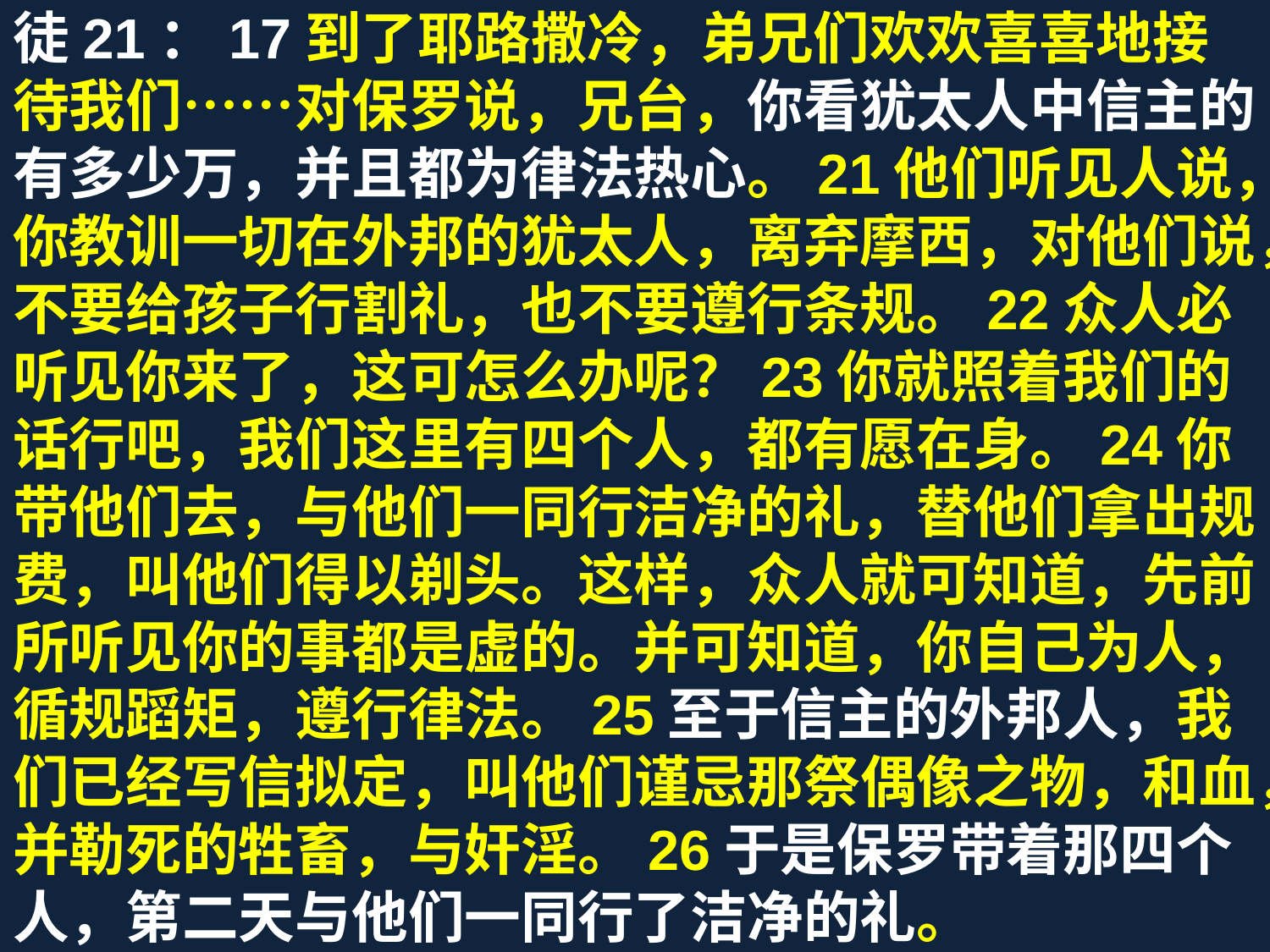

徒21：17到了耶路撒冷，弟兄们欢欢喜喜地接待我们……对保罗说，兄台，你看犹太人中信主的有多少万，并且都为律法热心。21他们听见人说，你教训一切在外邦的犹太人，离弃摩西，对他们说，不要给孩子行割礼，也不要遵行条规。22众人必听见你来了，这可怎么办呢？23你就照着我们的话行吧，我们这里有四个人，都有愿在身。24你带他们去，与他们一同行洁净的礼，替他们拿出规费，叫他们得以剃头。这样，众人就可知道，先前所听见你的事都是虚的。并可知道，你自己为人，循规蹈矩，遵行律法。25至于信主的外邦人，我们已经写信拟定，叫他们谨忌那祭偶像之物，和血，并勒死的牲畜，与奸淫。26于是保罗带着那四个人，第二天与他们一同行了洁净的礼。